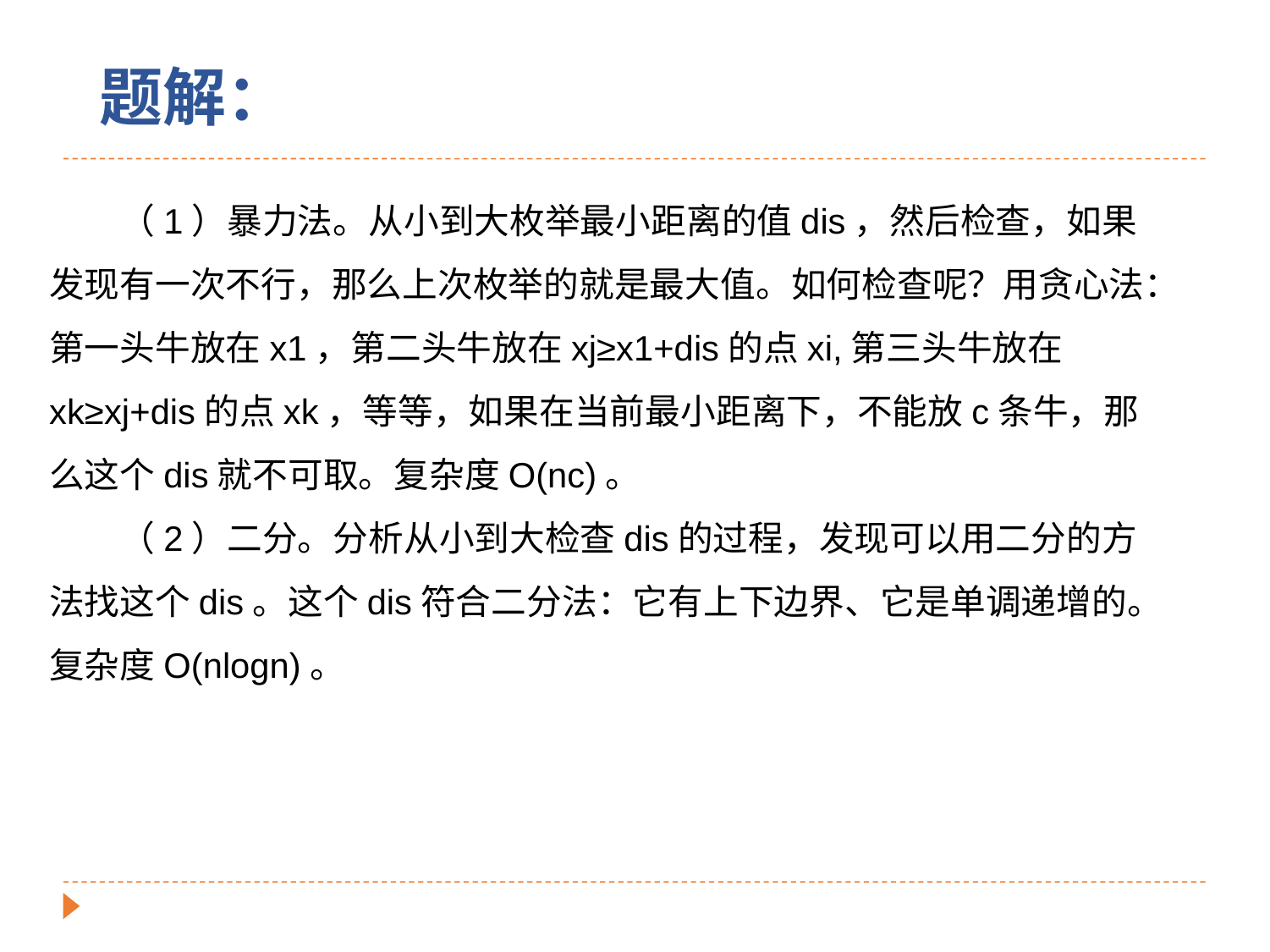

题解：
　　（1）暴力法。从小到大枚举最小距离的值dis，然后检查，如果发现有一次不行，那么上次枚举的就是最大值。如何检查呢？用贪心法：第一头牛放在x1，第二头牛放在xj≥x1+dis的点xi,第三头牛放在xk≥xj+dis的点xk，等等，如果在当前最小距离下，不能放c条牛，那么这个dis就不可取。复杂度O(nc)。
　　（2）二分。分析从小到大检查dis的过程，发现可以用二分的方法找这个dis。这个dis符合二分法：它有上下边界、它是单调递增的。复杂度O(nlogn)。

33